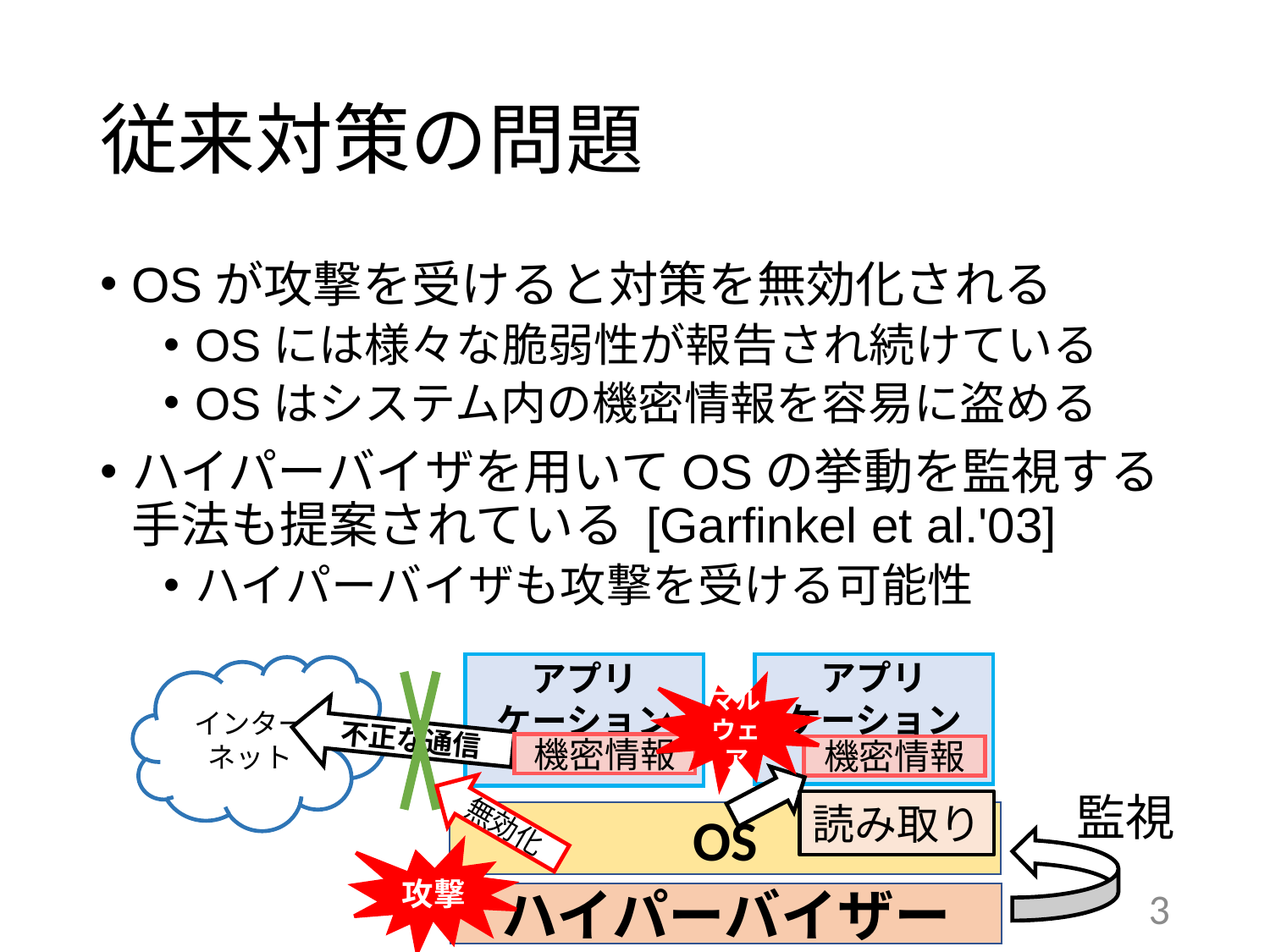

# 従来対策の問題
OSが攻撃を受けると対策を無効化される
OSには様々な脆弱性が報告され続けている
OSはシステム内の機密情報を容易に盗める
ハイパーバイザを用いてOSの挙動を監視する手法も提案されている [Garfinkel et al.'03]
ハイパーバイザも攻撃を受ける可能性

アプリ
ケーション

アプリ
ケーション

インターネット
マルウェア
不正な通信
機密情報
機密情報

監視
読み取り
無効化
OS

攻撃
3
ハイパーバイザー